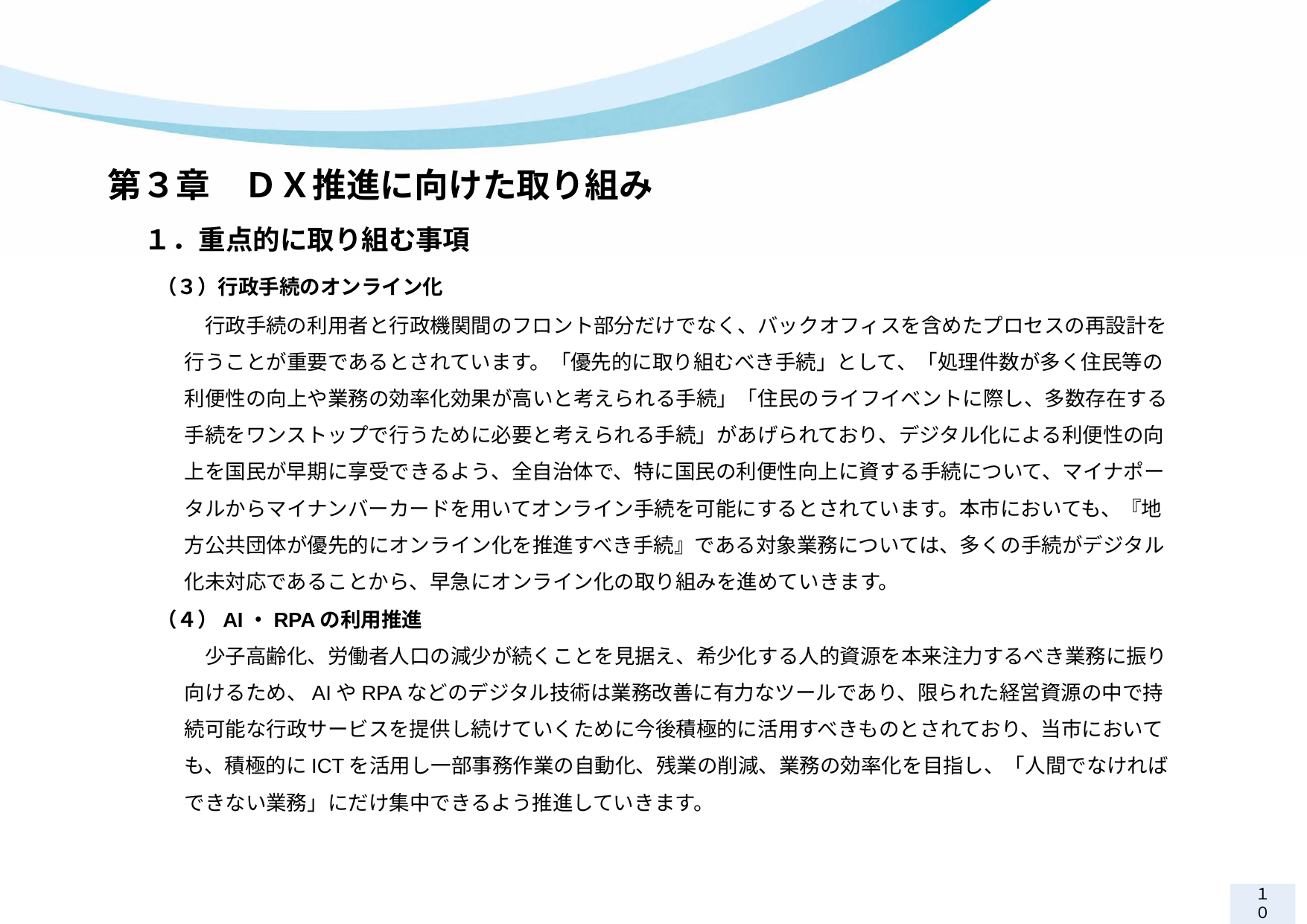

第３章　ＤＸ推進に向けた取り組み
１．重点的に取り組む事項
（３）行政手続のオンライン化
　行政手続の利用者と行政機関間のフロント部分だけでなく、バックオフィスを含めたプロセスの再設計を行うことが重要であるとされています。「優先的に取り組むべき手続」として、「処理件数が多く住民等の利便性の向上や業務の効率化効果が高いと考えられる手続」「住民のライフイベントに際し、多数存在する手続をワンストップで行うために必要と考えられる手続」があげられており、デジタル化による利便性の向上を国民が早期に享受できるよう、全自治体で、特に国民の利便性向上に資する手続について、マイナポータルからマイナンバーカードを用いてオンライン手続を可能にするとされています。本市においても、『地方公共団体が優先的にオンライン化を推進すべき手続』である対象業務については、多くの手続がデジタル化未対応であることから、早急にオンライン化の取り組みを進めていきます。

（４）AI・RPAの利用推進
　少子高齢化、労働者人口の減少が続くことを見据え、希少化する人的資源を本来注力するべき業務に振り向けるため、AIやRPAなどのデジタル技術は業務改善に有力なツールであり、限られた経営資源の中で持続可能な行政サービスを提供し続けていくために今後積極的に活用すべきものとされており、当市においても、積極的にICTを活用し一部事務作業の自動化、残業の削減、業務の効率化を目指し、「人間でなければできない業務」にだけ集中できるよう推進していきます。
１０